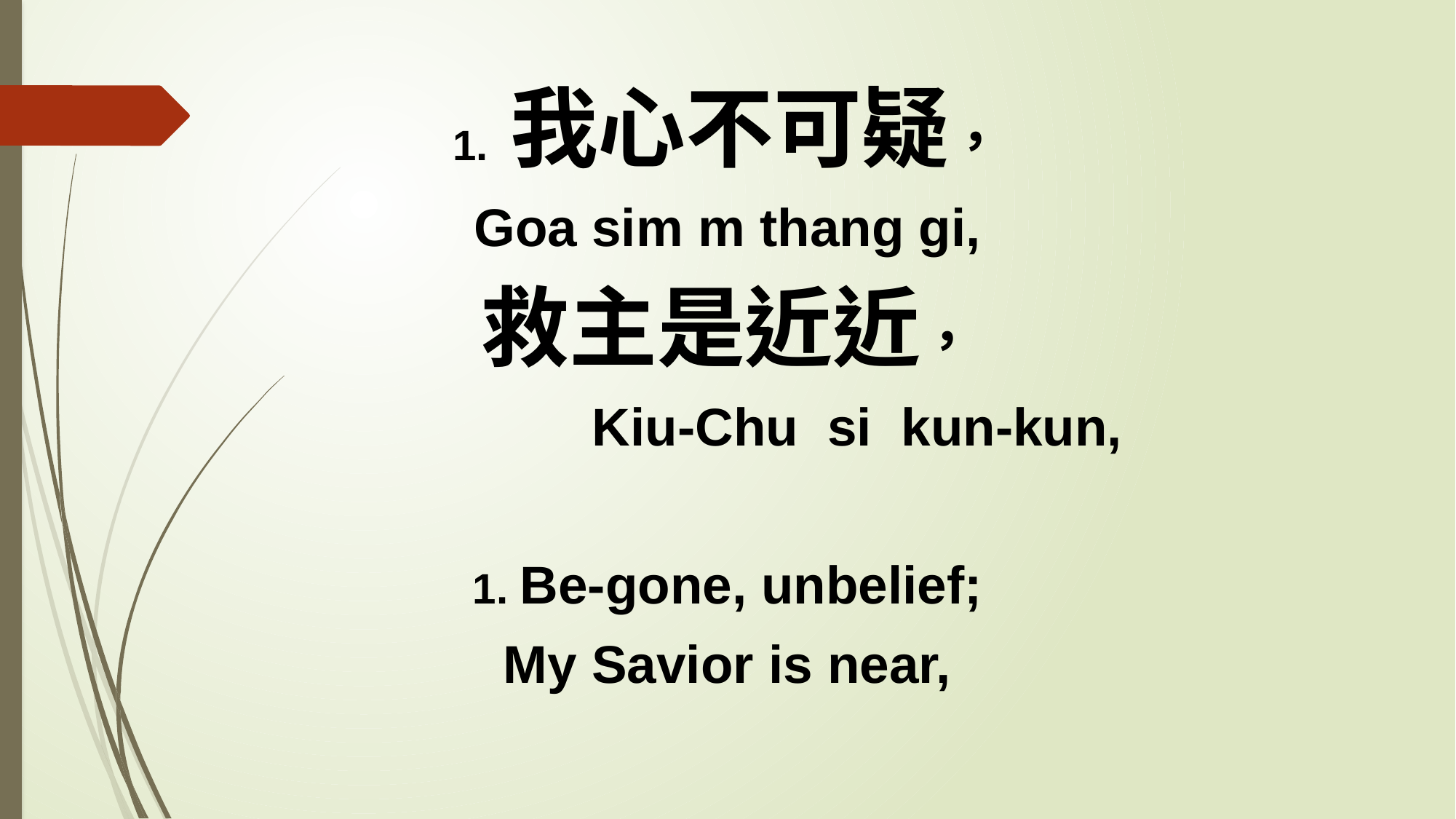

1. 我心不可疑，
Goa sim m thang gi,
救主是近近，
                               Kiu-Chu  si  kun-kun,

1. Be-gone, unbelief;
My Savior is near,